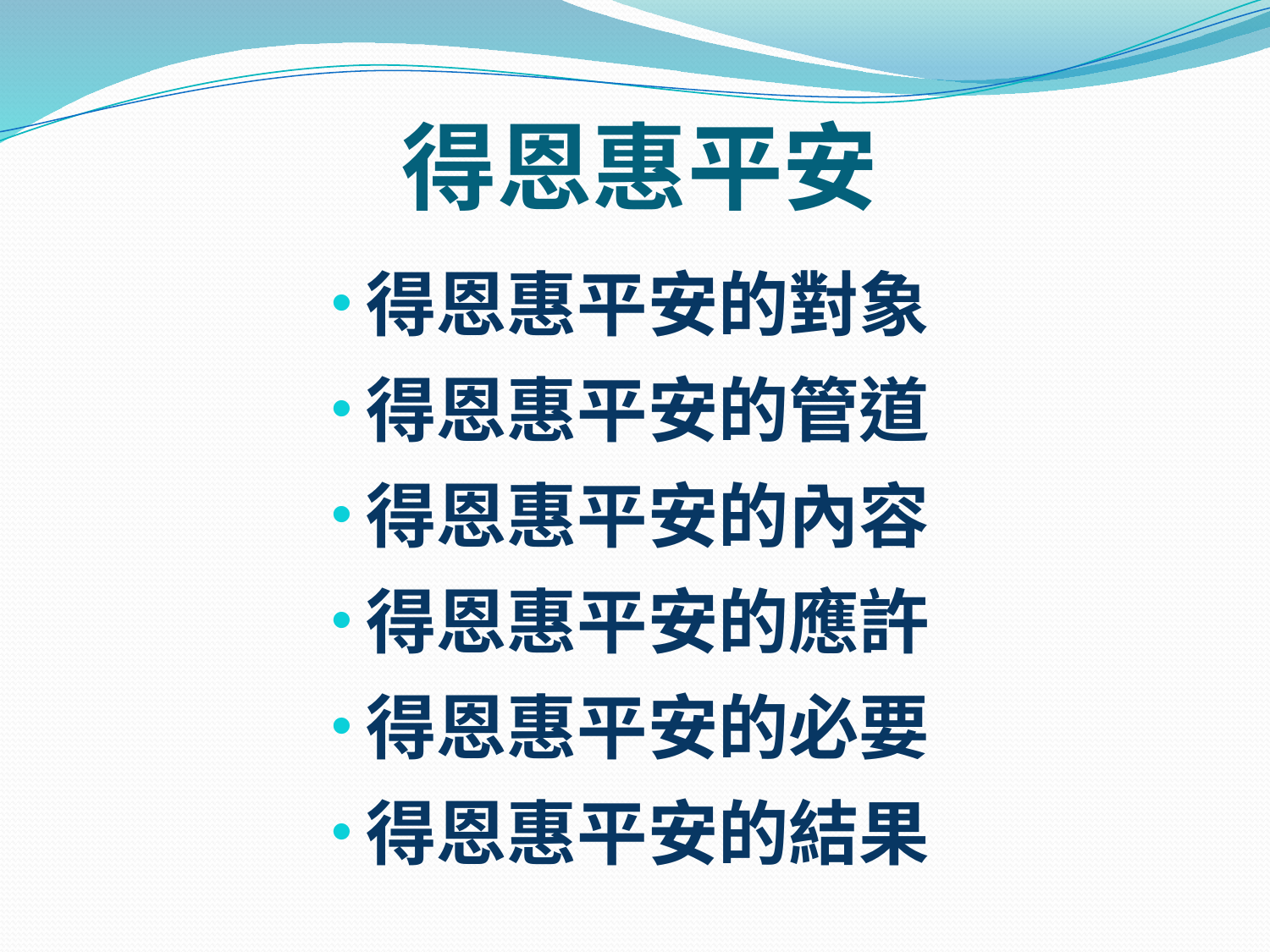

# 得恩惠平安
得恩惠平安的對象
得恩惠平安的管道
得恩惠平安的內容
得恩惠平安的應許
得恩惠平安的必要
得恩惠平安的結果